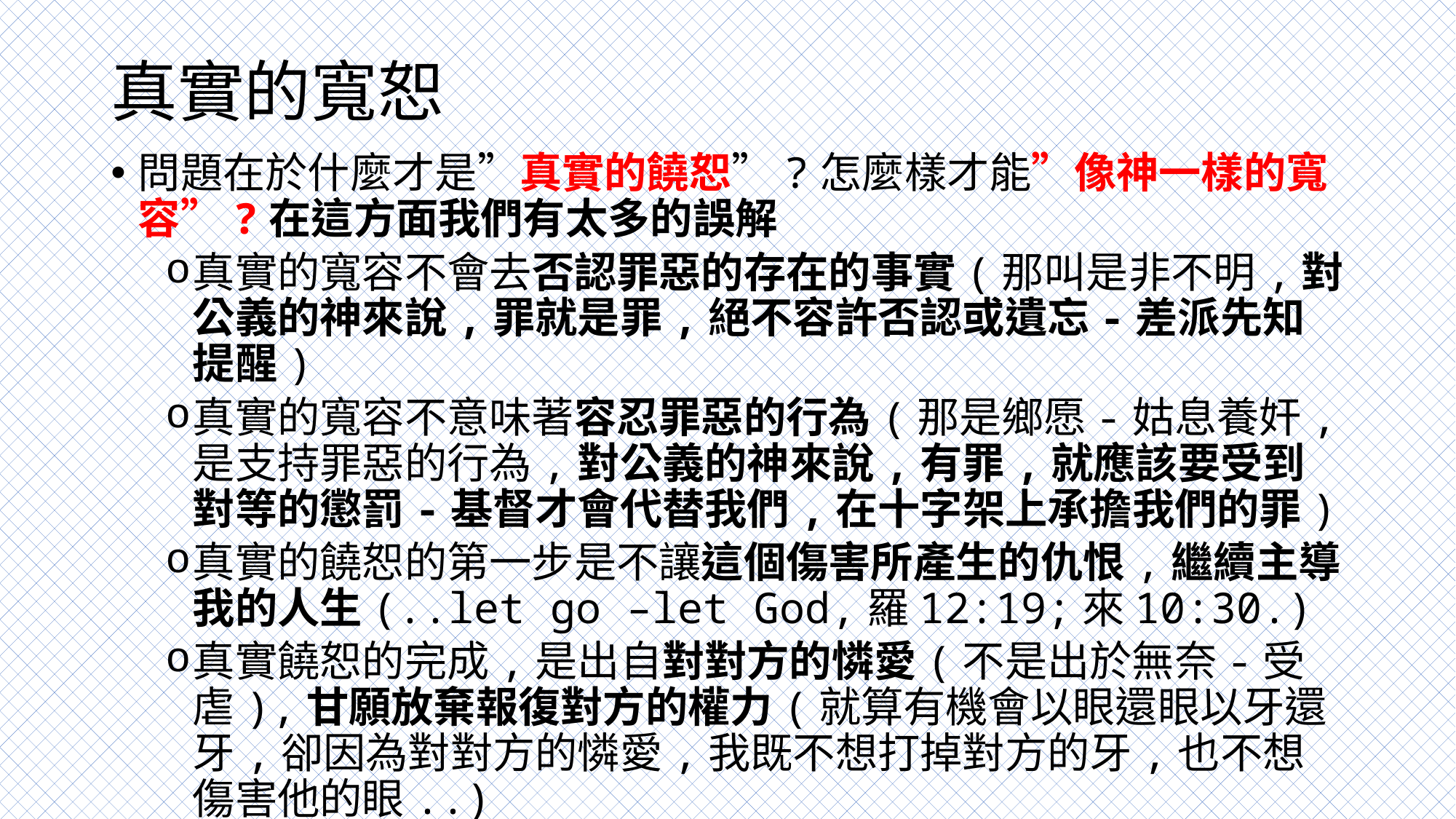

# 真實的寬恕
問題在於什麼才是”真實的饒恕”?怎麼樣才能”像神一樣的寬容”?在這方面我們有太多的誤解
真實的寬容不會去否認罪惡的存在的事實(那叫是非不明,對公義的神來說,罪就是罪,絕不容許否認或遺忘-差派先知提醒)
真實的寬容不意味著容忍罪惡的行為(那是鄉愿-姑息養奸,是支持罪惡的行為,對公義的神來說,有罪,就應該要受到對等的懲罰-基督才會代替我們,在十字架上承擔我們的罪)
真實的饒恕的第一步是不讓這個傷害所產生的仇恨,繼續主導我的人生(..let go –let God,羅12:19;來10:30.)
真實饒恕的完成,是出自對對方的憐愛(不是出於無奈-受虐),甘願放棄報復對方的權力(就算有機會以眼還眼以牙還牙,卻因為對對方的憐愛,我既不想打掉對方的牙,也不想傷害他的眼..)